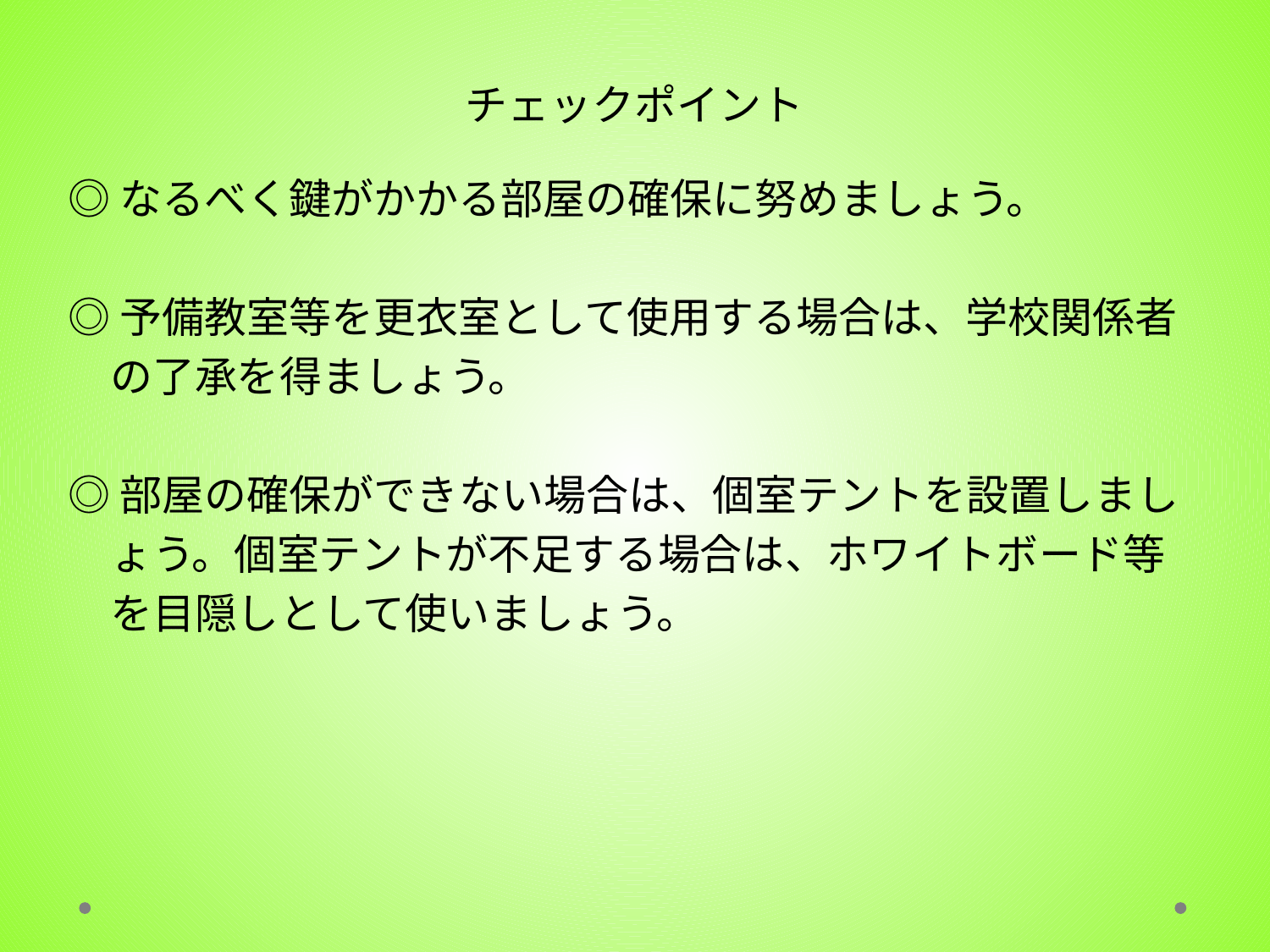

# チェックポイント
◎なるべく鍵がかかる部屋の確保に努めましょう。

◎予備教室等を更衣室として使用する場合は、学校関係者
　の了承を得ましょう。

◎部屋の確保ができない場合は、個室テントを設置しまし
　ょう。個室テントが不足する場合は、ホワイトボード等
　を目隠しとして使いましょう。